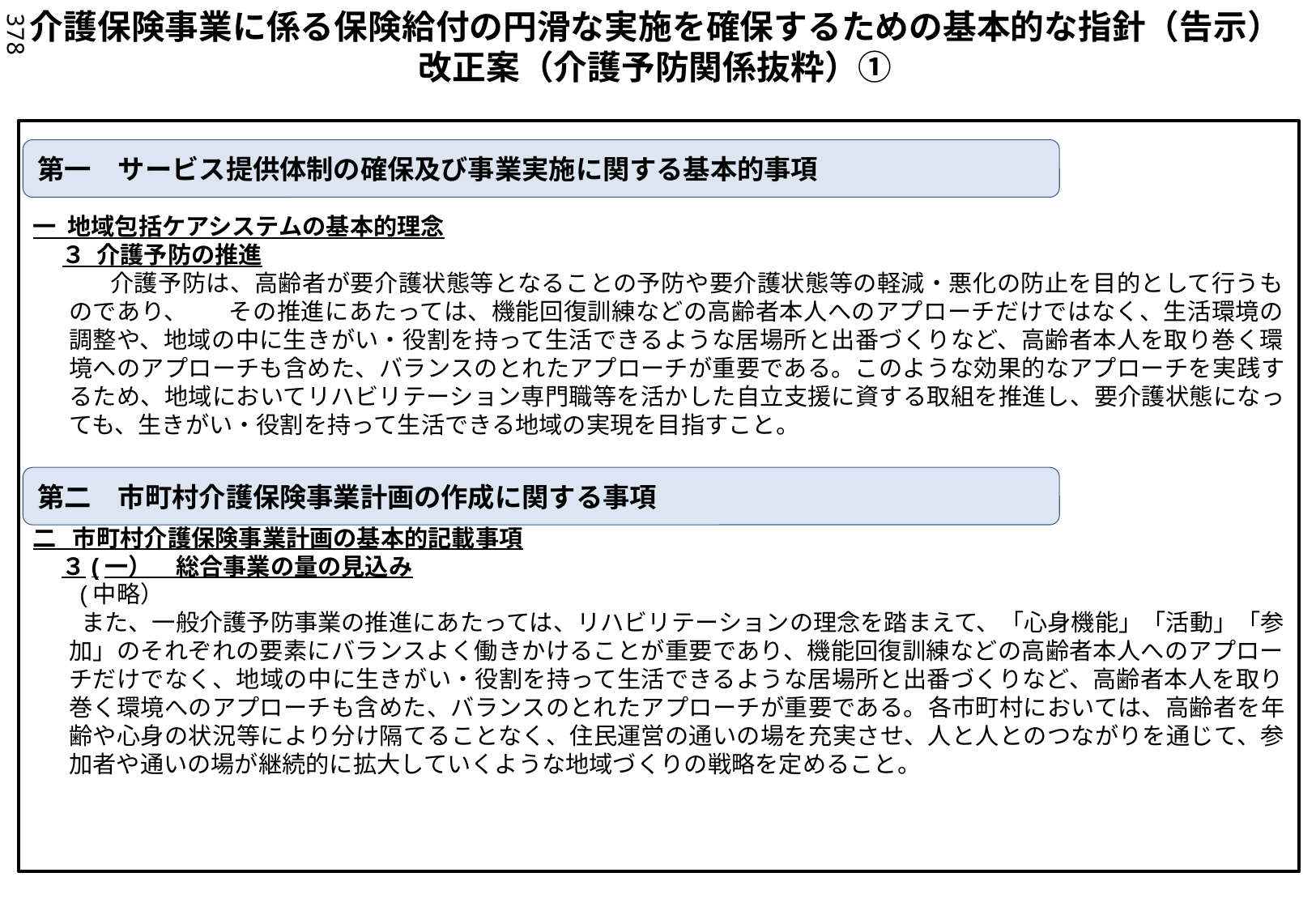

介護保険事業に係る保険給付の円滑な実施を確保するための基本的な指針（告示）
改正案（介護予防関係抜粋）①
378

一  地域包括ケアシステムの基本的理念
　 ３  介護予防の推進
　　　 介護予防は、高齢者が要介護状態等となることの予防や要介護状態等の軽減・悪化の防止を目的として行うものであり、　   その推進にあたっては、機能回復訓練などの高齢者本人へのアプローチだけではなく、生活環境の調整や、地域の中に生きがい・役割を持って生活できるような居場所と出番づくりなど、高齢者本人を取り巻く環境へのアプローチも含めた、バランスのとれたアプローチが重要である。このような効果的なアプローチを実践するため、地域においてリハビリテーション専門職等を活かした自立支援に資する取組を推進し、要介護状態になっても、生きがい・役割を持って生活できる地域の実現を目指すこと。

二   市町村介護保険事業計画の基本的記載事項
　 ３(一）　総合事業の量の見込み
       (中略）
        また、一般介護予防事業の推進にあたっては、リハビリテーションの理念を踏まえて、「心身機能」「活動」「参加」のそれぞれの要素にバランスよく働きかけることが重要であり、機能回復訓練などの高齢者本人へのアプローチだけでなく、地域の中に生きがい・役割を持って生活できるような居場所と出番づくりなど、高齢者本人を取り巻く環境へのアプローチも含めた、バランスのとれたアプローチが重要である。各市町村においては、高齢者を年齢や心身の状況等により分け隔てることなく、住民運営の通いの場を充実させ、人と人とのつながりを通じて、参加者や通いの場が継続的に拡大していくような地域づくりの戦略を定めること。
第一　サービス提供体制の確保及び事業実施に関する基本的事項
第二　市町村介護保険事業計画の作成に関する事項